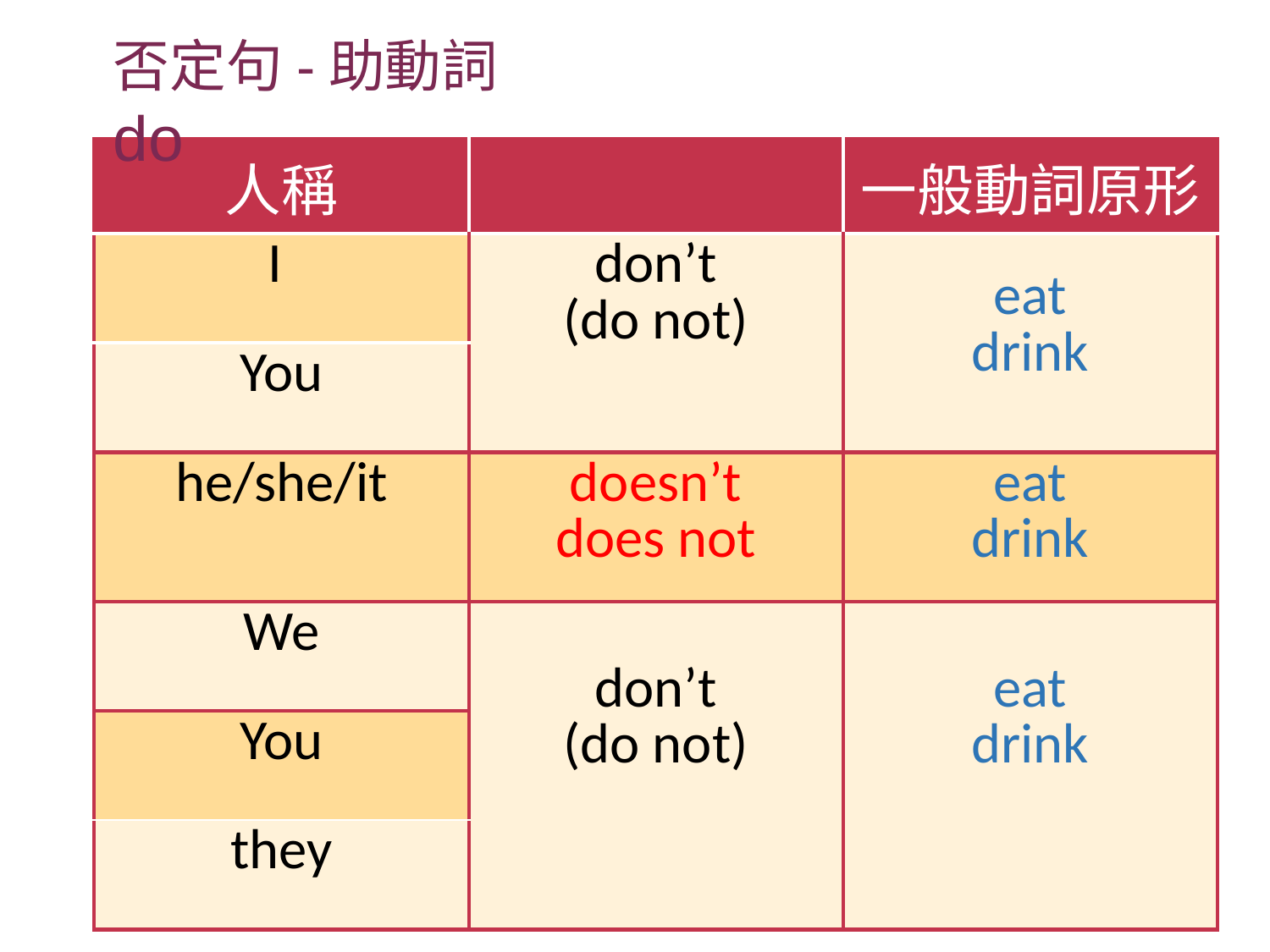

否定句-助動詞 do
| 人稱 |  | 一般動詞原形 |
| --- | --- | --- |
| I | don’t (do not) | eat drink |
| You |  |  |
| he/she/it | doesn’t does not | eat drink |
| We | don’t (do not) | eat drink |
| You |  |  |
| they |  |  |